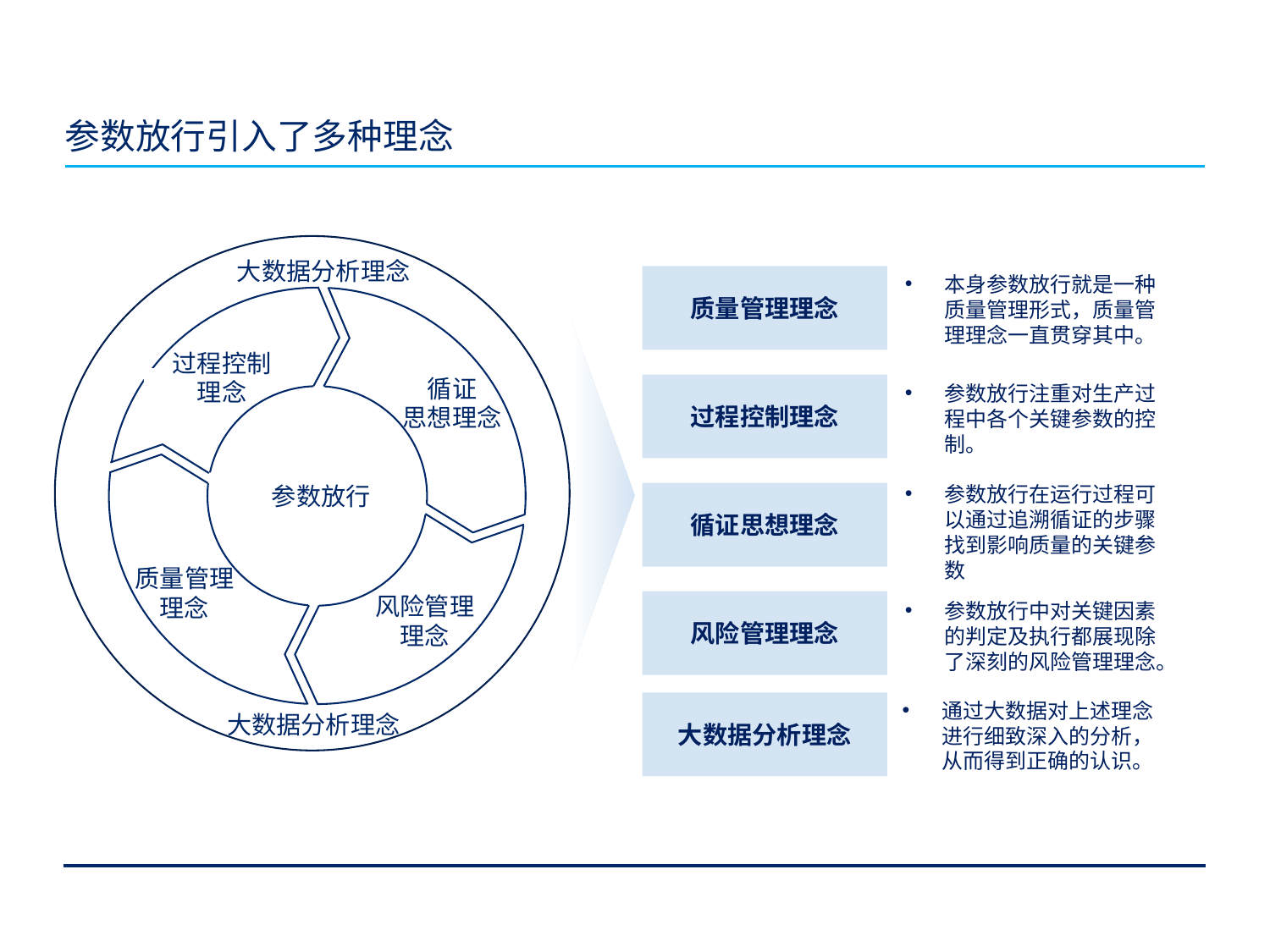

# 参数放行引入了多种理念

大数据分析理念
质量管理理念
本身参数放行就是一种质量管理形式，质量管理理念一直贯穿其中。

过程控制
理念
循证
思想理念
参数放行
质量管理
理念
风险管理理念
过程控制理念
参数放行注重对生产过程中各个关键参数的控制。

参数放行在运行过程可以通过追溯循证的步骤找到影响质量的关键参数
循证思想理念
风险管理理念
参数放行中对关键因素的判定及执行都展现除了深刻的风险管理理念。
大数据分析理念
通过大数据对上述理念进行细致深入的分析，从而得到正确的认识。
大数据分析理念
14